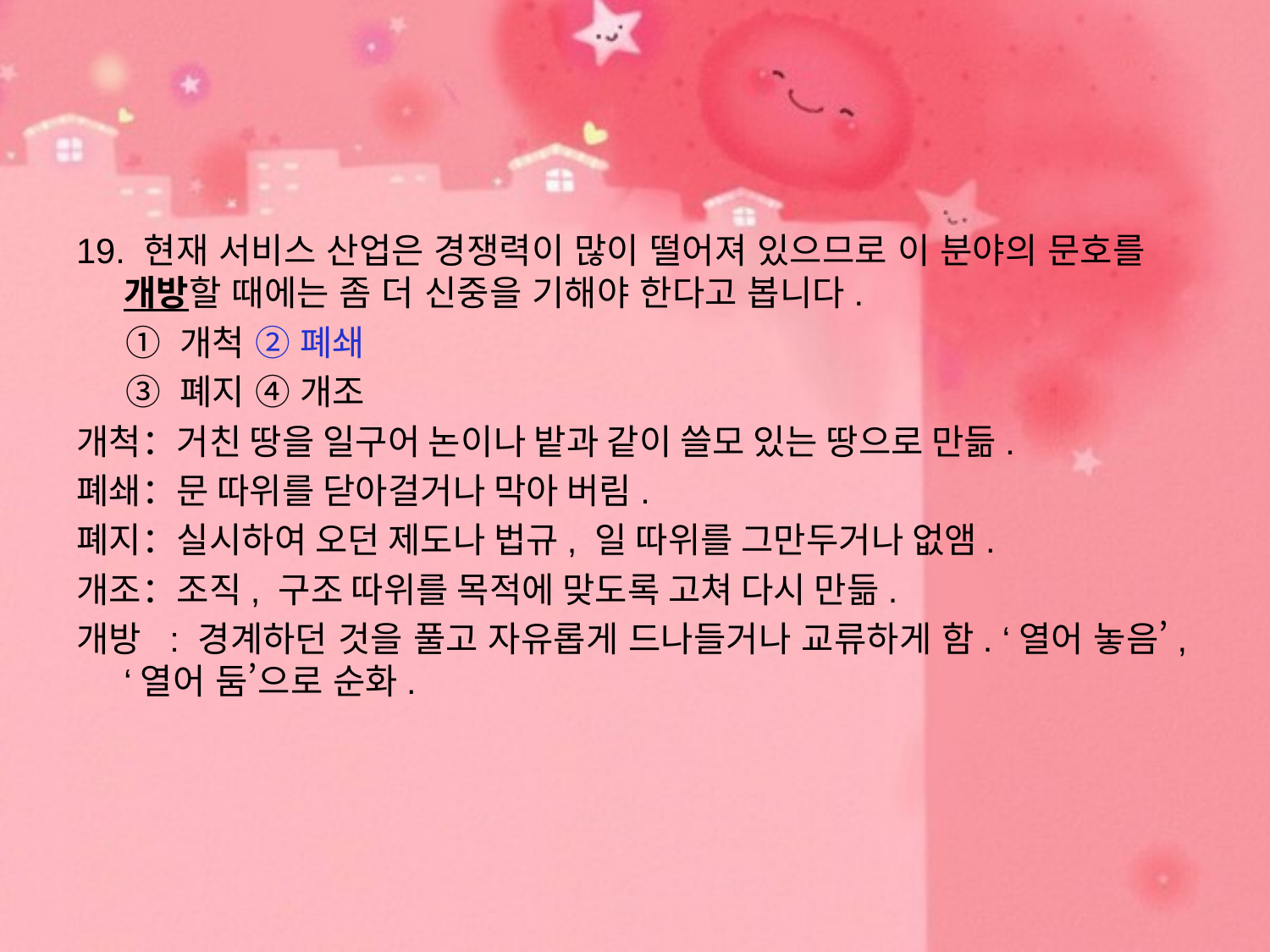

#
19. 현재 서비스 산업은 경쟁력이 많이 떨어져 있으므로 이 분야의 문호를 개방할 때에는 좀 더 신중을 기해야 한다고 봅니다.
     ① 개척 ② 폐쇄
     ③ 폐지 ④ 개조
개척：거친 땅을 일구어 논이나 밭과 같이 쓸모 있는 땅으로 만듦.
폐쇄：문 따위를 닫아걸거나 막아 버림.
폐지：실시하여 오던 제도나 법규, 일 따위를 그만두거나 없앰.
개조：조직, 구조 따위를 목적에 맞도록 고쳐 다시 만듦.
개방  : 경계하던 것을 풀고 자유롭게 드나들거나 교류하게 함. ‘열어 놓음’, ‘열어 둠’으로 순화.